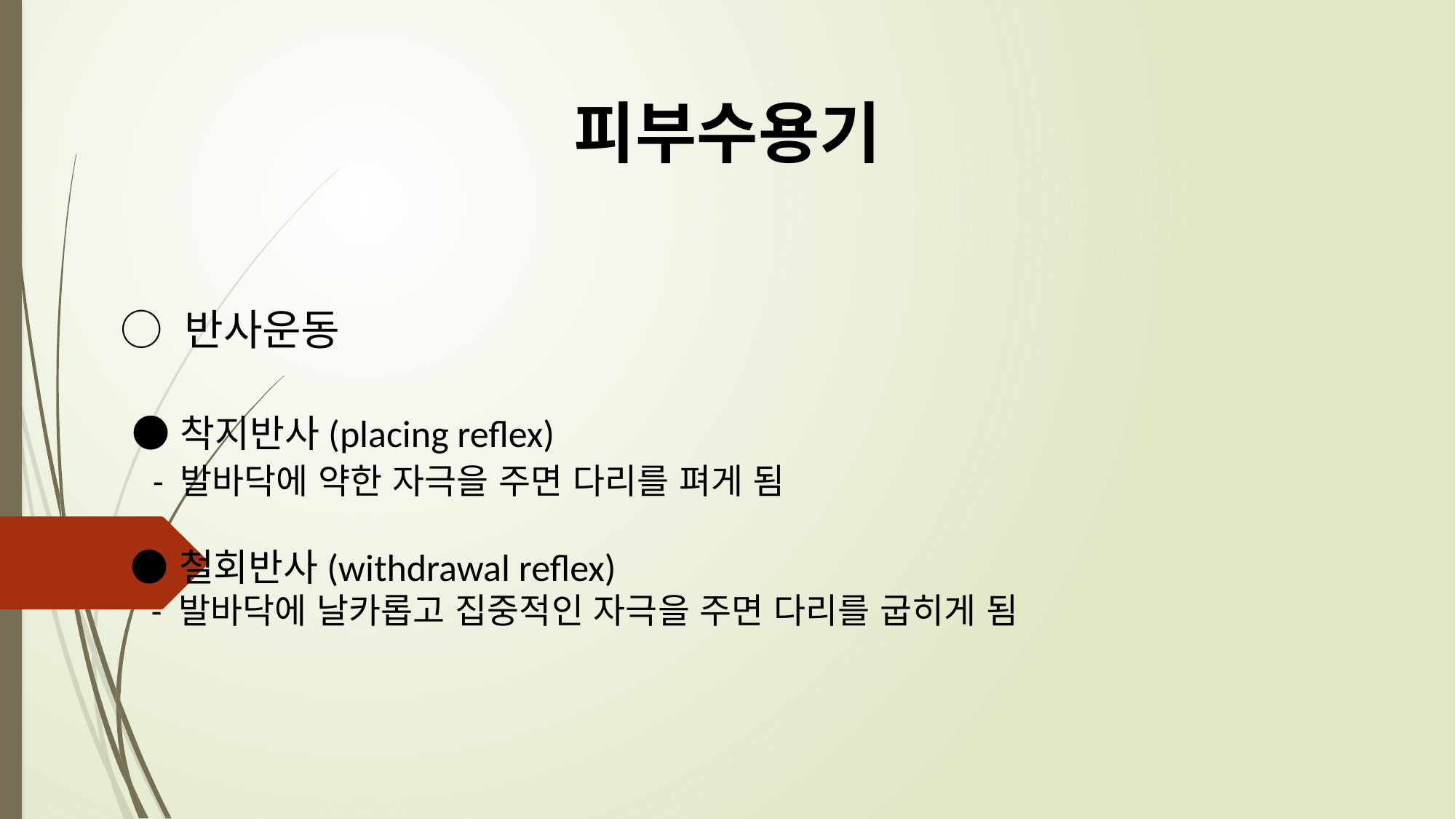

피부수용기
# ○ 반사운동 ● 착지반사(placing reflex) - 발바닥에 약한 자극을 주면 다리를 펴게 됨 ● 철회반사(withdrawal reflex) - 발바닥에 날카롭고 집중적인 자극을 주면 다리를 굽히게 됨